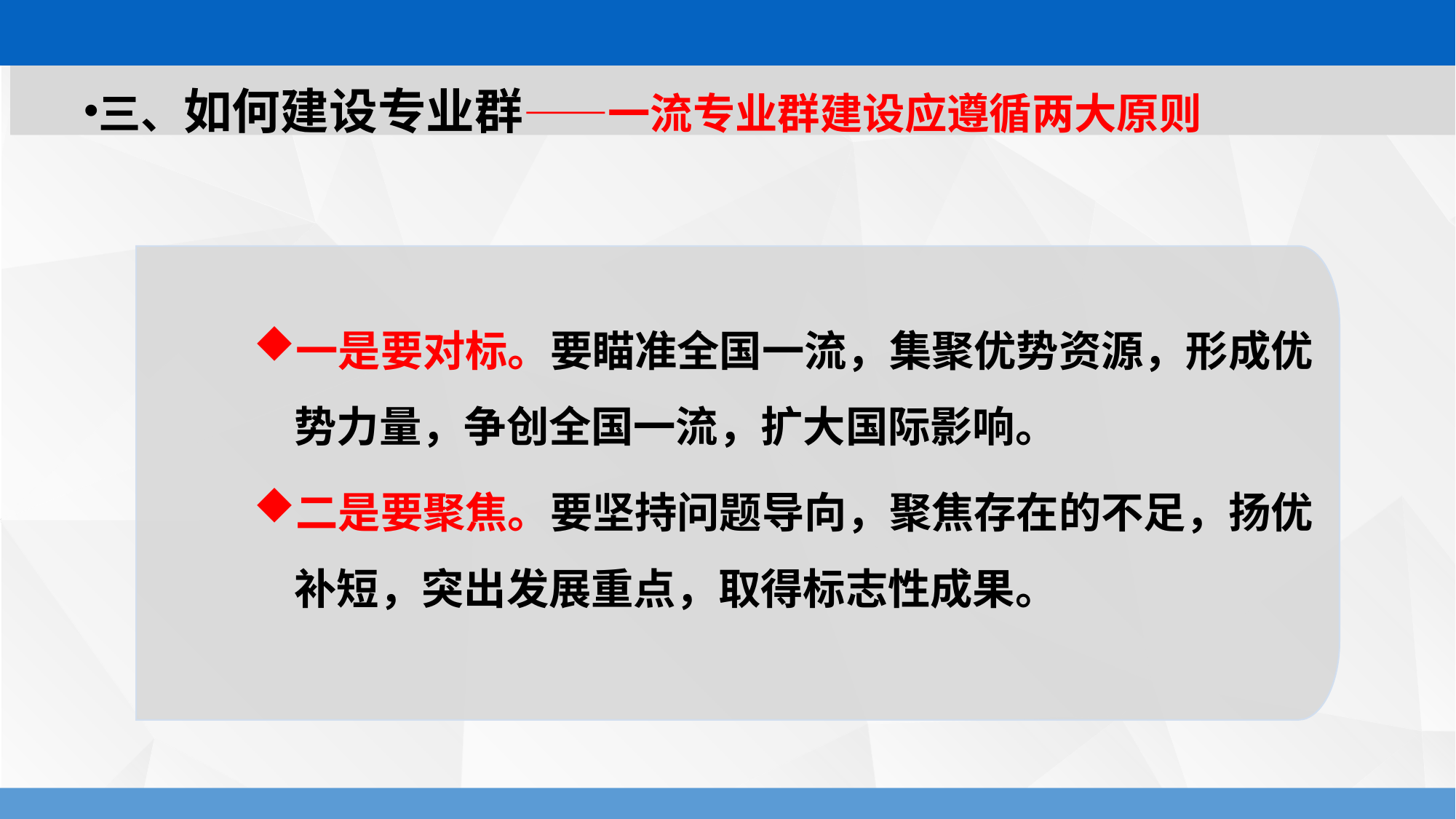

# 三、如何建设专业群——一流专业群建设应遵循两大原则

一是要对标。要瞄准全国一流，集聚优势资源，形成优势力量，争创全国一流，扩大国际影响。
二是要聚焦。要坚持问题导向，聚焦存在的不足，扬优补短，突出发展重点，取得标志性成果。